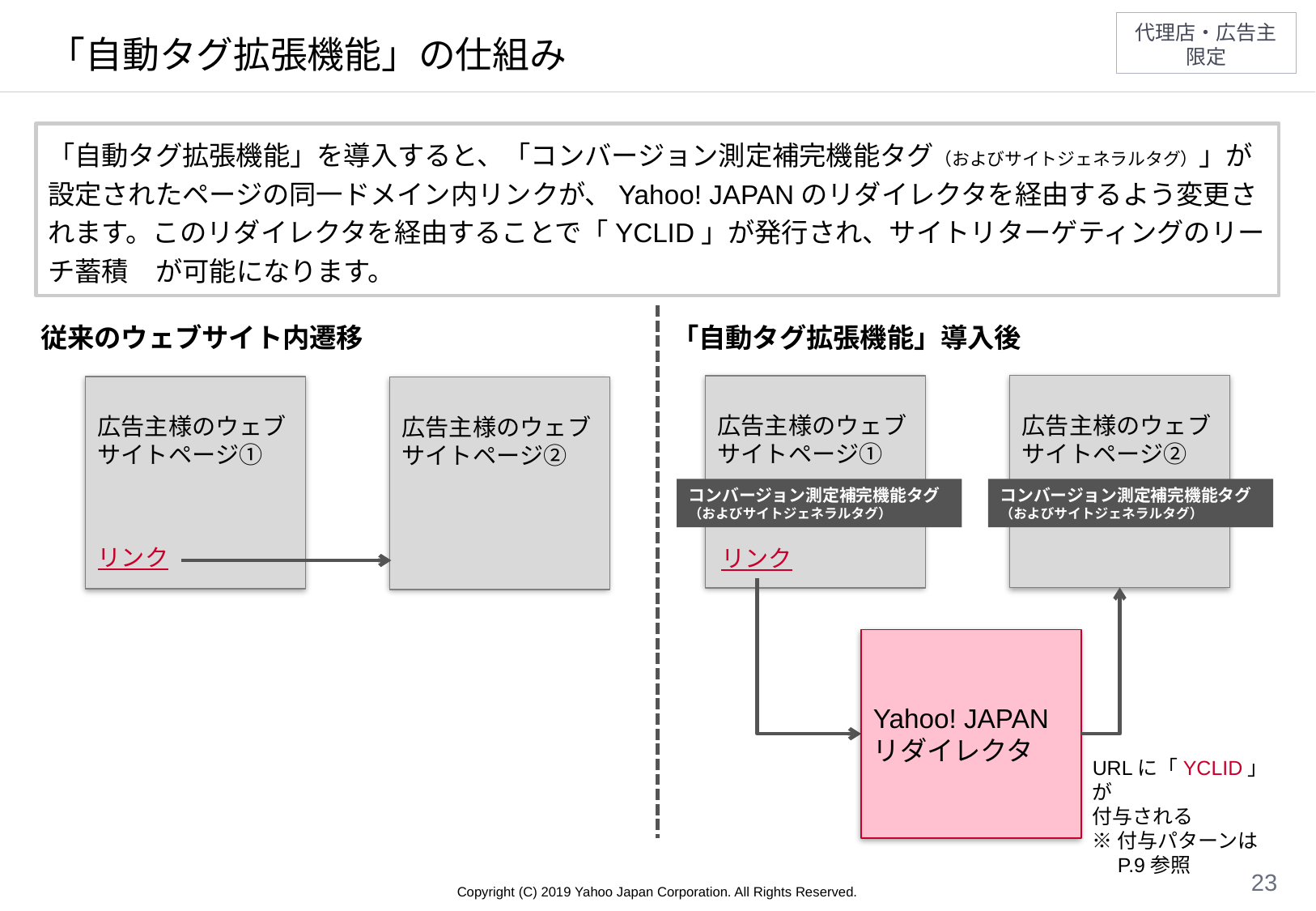

# 「自動タグ拡張機能」の仕組み
「自動タグ拡張機能」を導入すると、「コンバージョン測定補完機能タグ（およびサイトジェネラルタグ）」が設定されたページの同一ドメイン内リンクが、Yahoo! JAPANのリダイレクタを経由するよう変更されます。このリダイレクタを経由することで「YCLID」が発行され、サイトリターゲティングのリーチ蓄積　が可能になります。
従来のウェブサイト内遷移
「自動タグ拡張機能」導入後
広告主様のウェブサイトページ②

広告主様のウェブサイトページ①

広告主様のウェブサイトページ①

広告主様のウェブサイトページ②

コンバージョン測定補完機能タグ（およびサイトジェネラルタグ）
コンバージョン測定補完機能タグ（およびサイトジェネラルタグ）
リンク
リンク
Yahoo! JAPANリダイレクタ
URLに「YCLID」が
付与される
※付与パターンは
　P.9参照
23
Copyright (C) 2019 Yahoo Japan Corporation. All Rights Reserved.